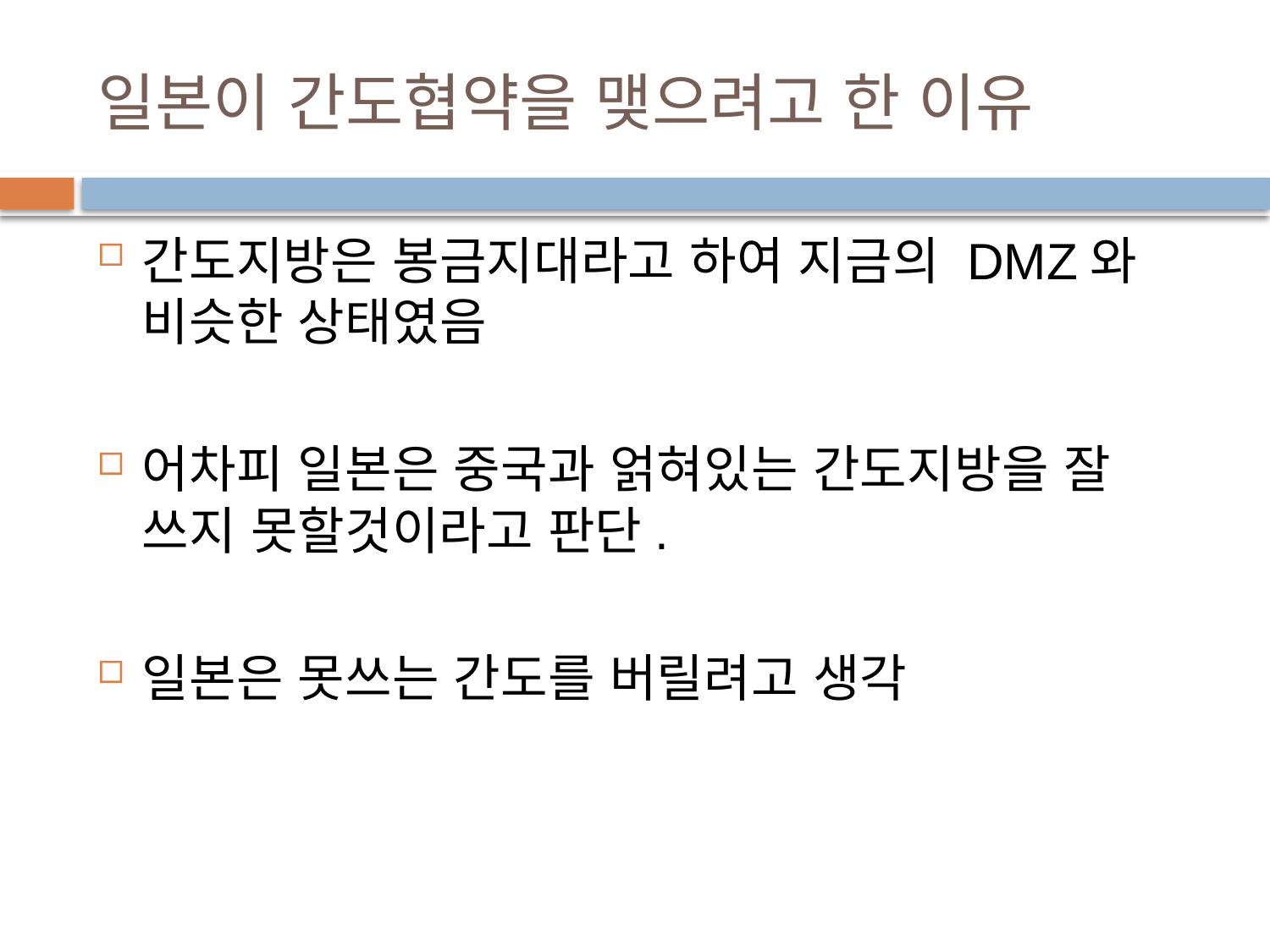

# 일본이 간도협약을 맺으려고 한 이유
간도지방은 봉금지대라고 하여 지금의 DMZ와 비슷한 상태였음

어차피 일본은 중국과 얽혀있는 간도지방을 잘 쓰지 못할것이라고 판단.

일본은 못쓰는 간도를 버릴려고 생각